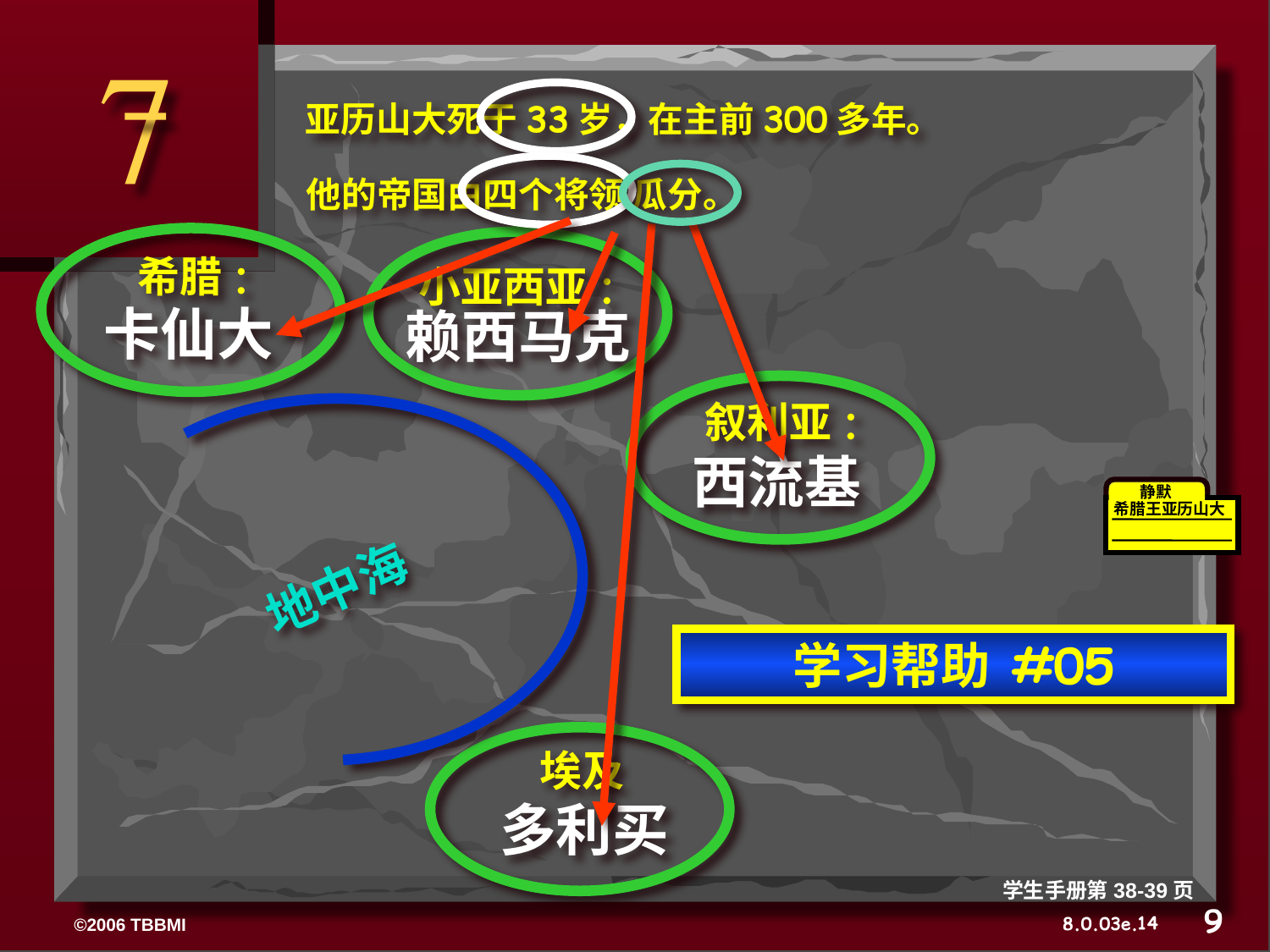

7

亚历山大死于33岁，在主前300多年。

他的帝国由四个将领 瓜分。

卡仙大

西流基

多利买

希腊:

小亚西亚:

赖西马克

叙利亚:

地中海
静默

希腊王亚历山大
学习帮助 #05

埃及
学生手册第38-39页
9
14